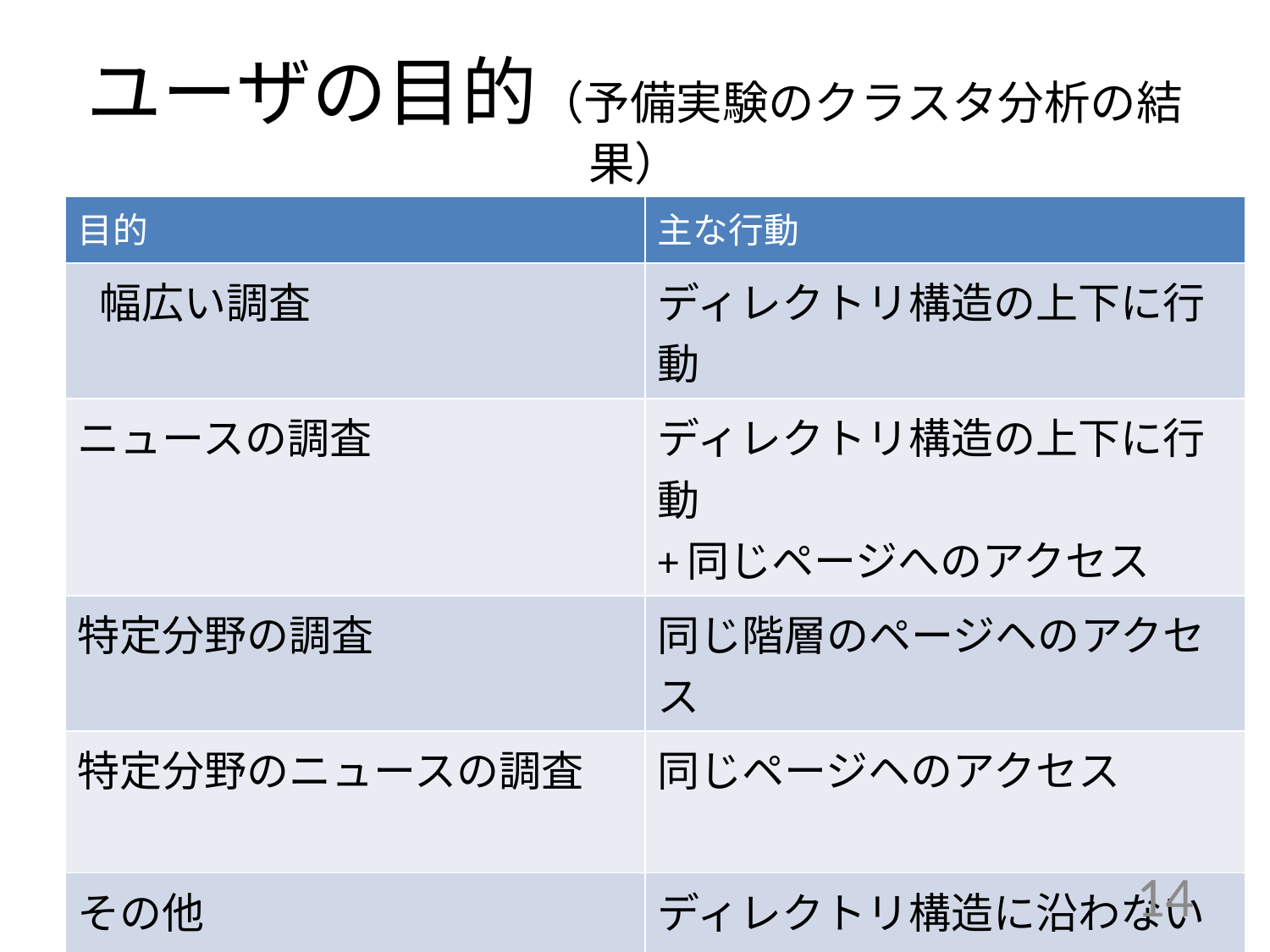

# ユーザの目的（予備実験のクラスタ分析の結果）
| 目的 | 主な行動 |
| --- | --- |
| 幅広い調査 | ディレクトリ構造の上下に行動 |
| ニュースの調査 | ディレクトリ構造の上下に行動 +同じページへのアクセス |
| 特定分野の調査 | 同じ階層のページヘのアクセス |
| 特定分野のニュースの調査 | 同じページヘのアクセス |
| その他 | ディレクトリ構造に沿わない行動 |
14